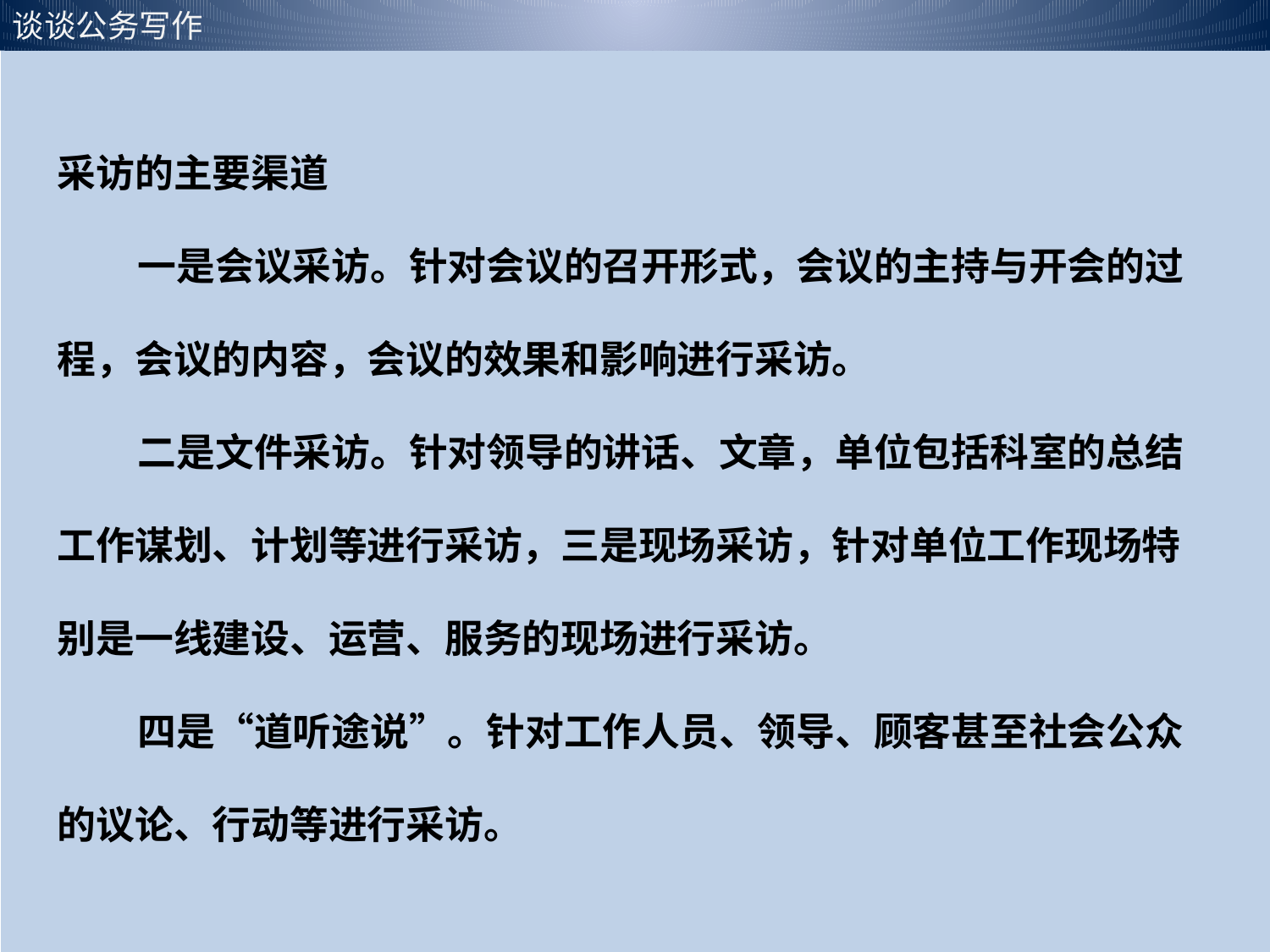

采访的主要渠道
        一是会议采访。针对会议的召开形式，会议的主持与开会的过程，会议的内容，会议的效果和影响进行采访。
        二是文件采访。针对领导的讲话、文章，单位包括科室的总结工作谋划、计划等进行采访，三是现场采访，针对单位工作现场特别是一线建设、运营、服务的现场进行采访。
        四是“道听途说”。针对工作人员、领导、顾客甚至社会公众的议论、行动等进行采访。